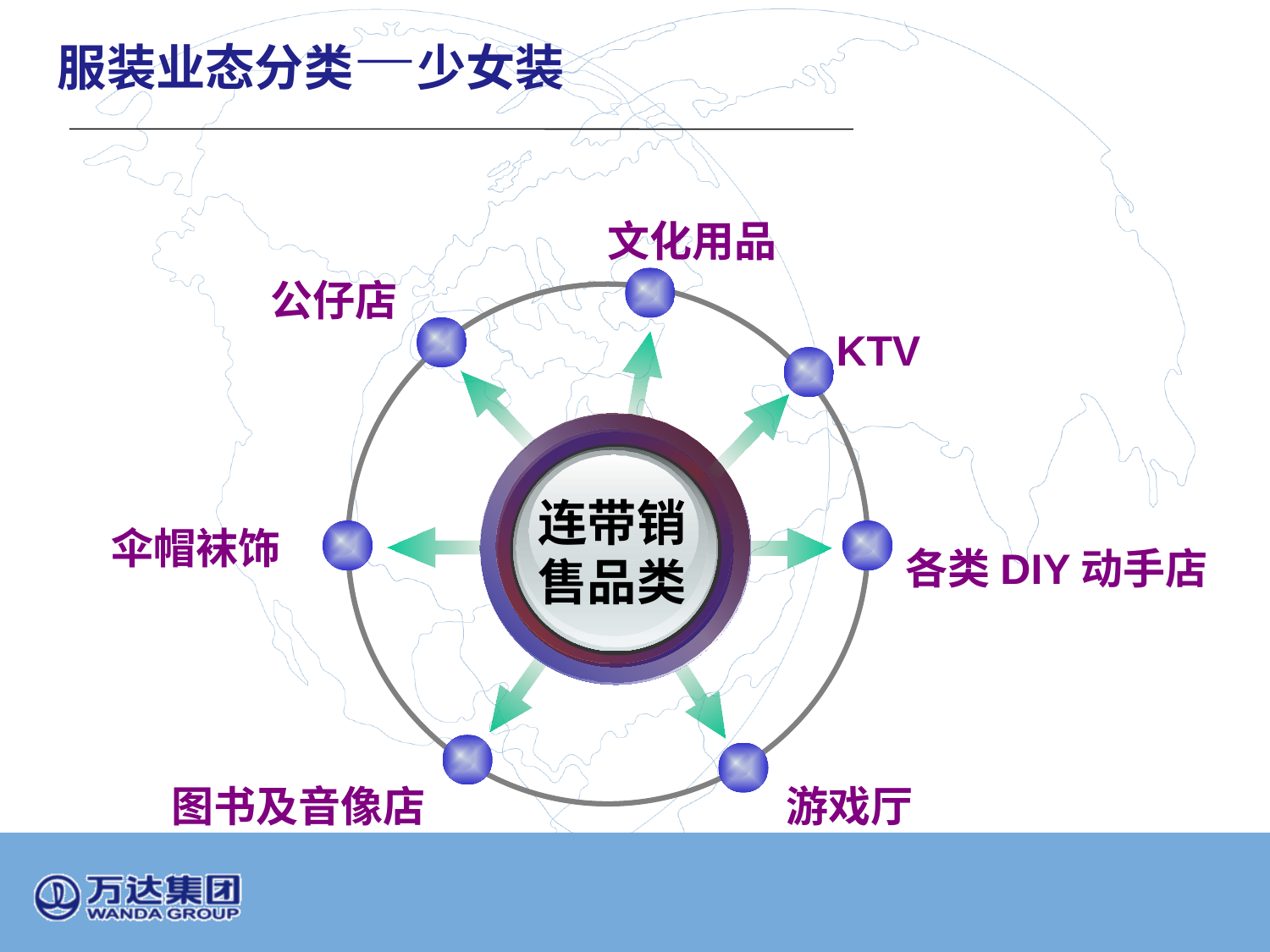

服装业态分类—少女装

文化用品
公仔店

KTV

连带销售品类

伞帽袜饰

各类DIY动手店

图书及音像店
游戏厅